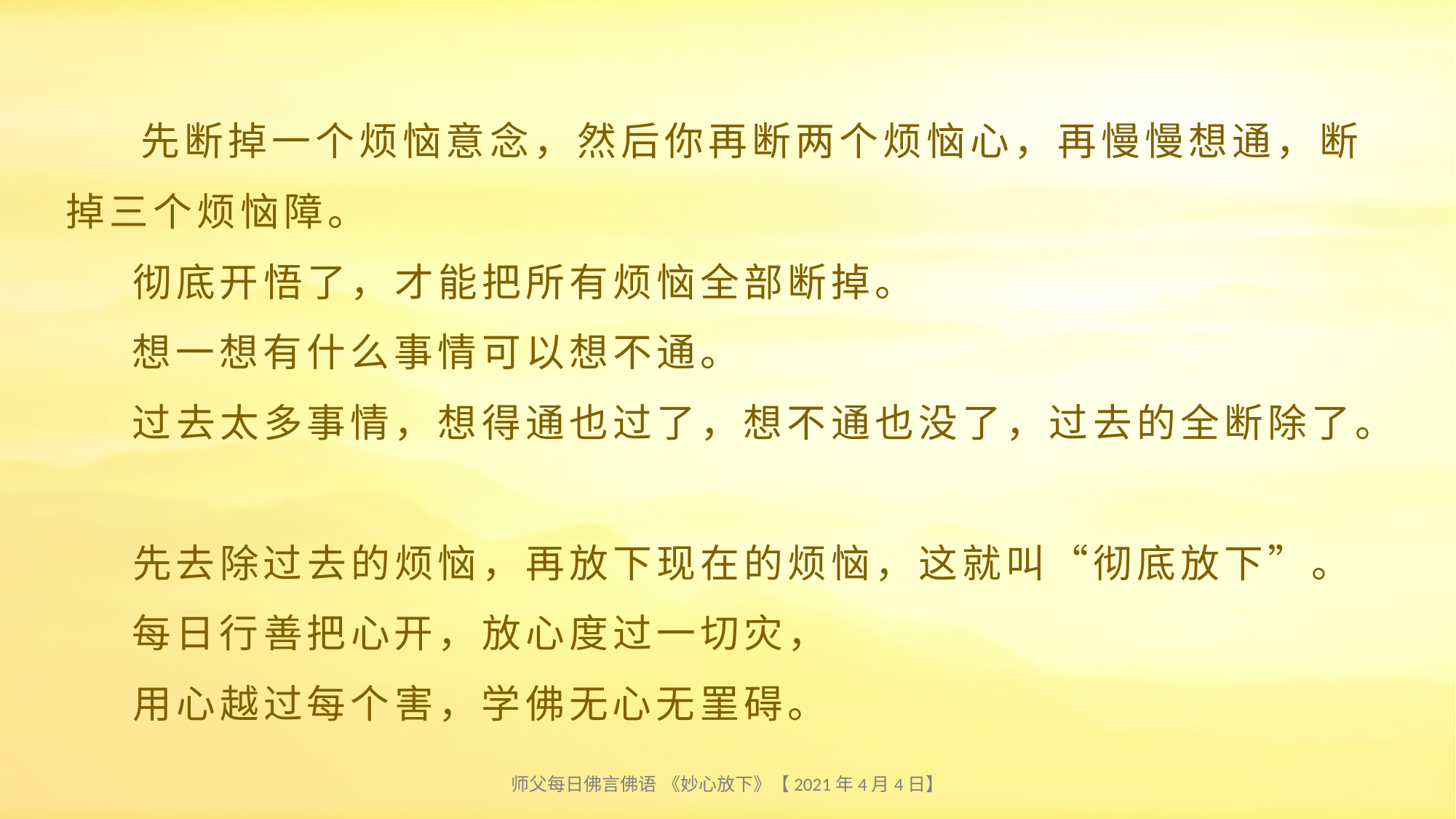

# 先断掉一个烦恼意念，然后你再断两个烦恼心，再慢慢想通，断掉三个烦恼障。 彻底开悟了，才能把所有烦恼全部断掉。 想一想有什么事情可以想不通。 过去太多事情，想得通也过了，想不通也没了，过去的全断除了。 先去除过去的烦恼，再放下现在的烦恼，这就叫“彻底放下”。 每日行善把心开，放心度过一切灾， 用心越过每个害，学佛无心无罣碍。
师父每日佛言佛语 《妙心放下》【2021年4月4日】